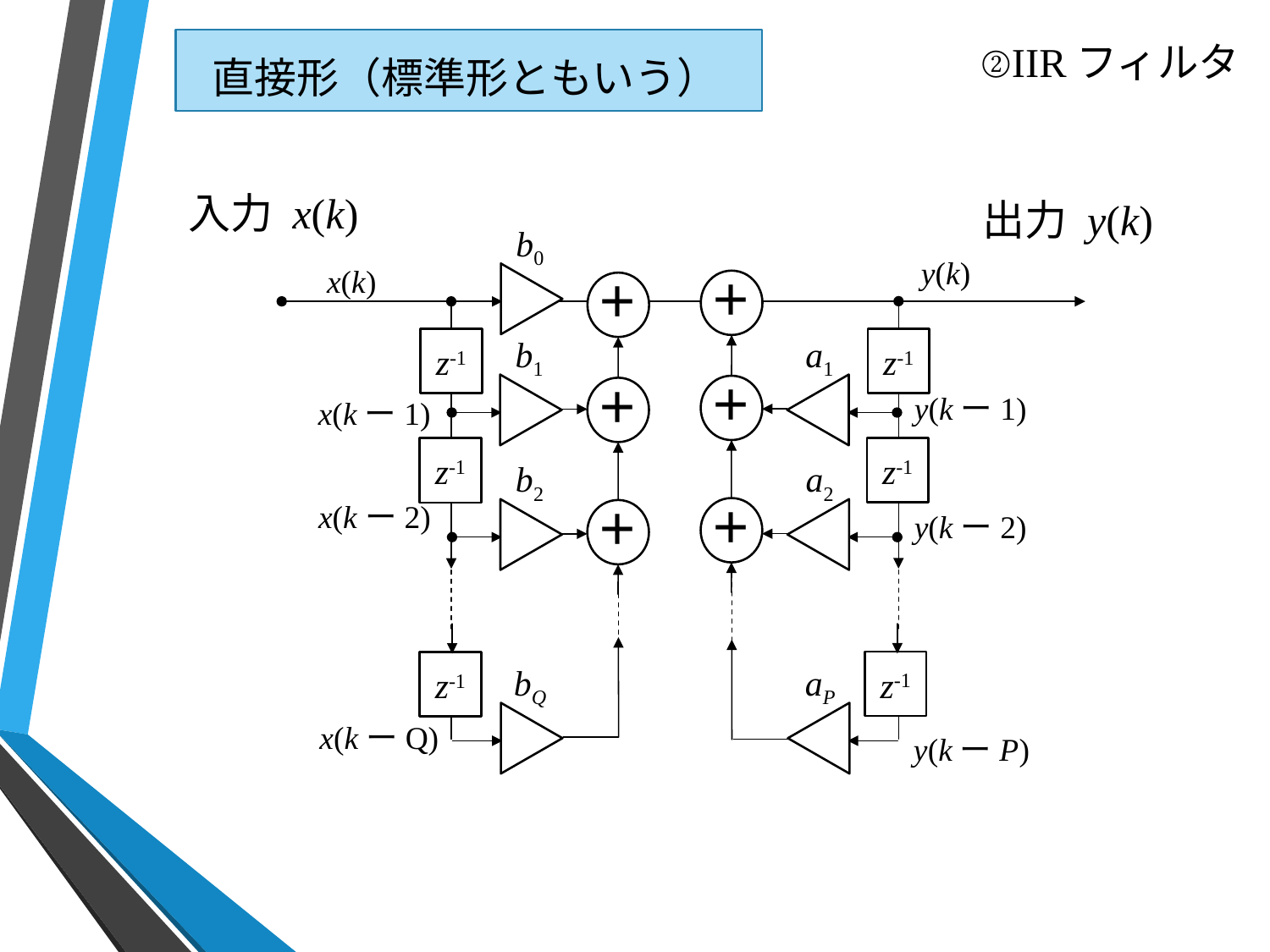

# ②IIRフィルタ
直接形（標準形ともいう）
入力 x(k)
出力 y(k)
b0

x(k)
＋
z-1
b1

＋
x(kー1)
z-1
b2

x(kー2)
＋
z-1
bQ

x(kーQ)
y(k)
＋
z-1
a1

＋
y(kー1)
z-1
a2

＋
y(kー2)
z-1
aP

y(kーP)